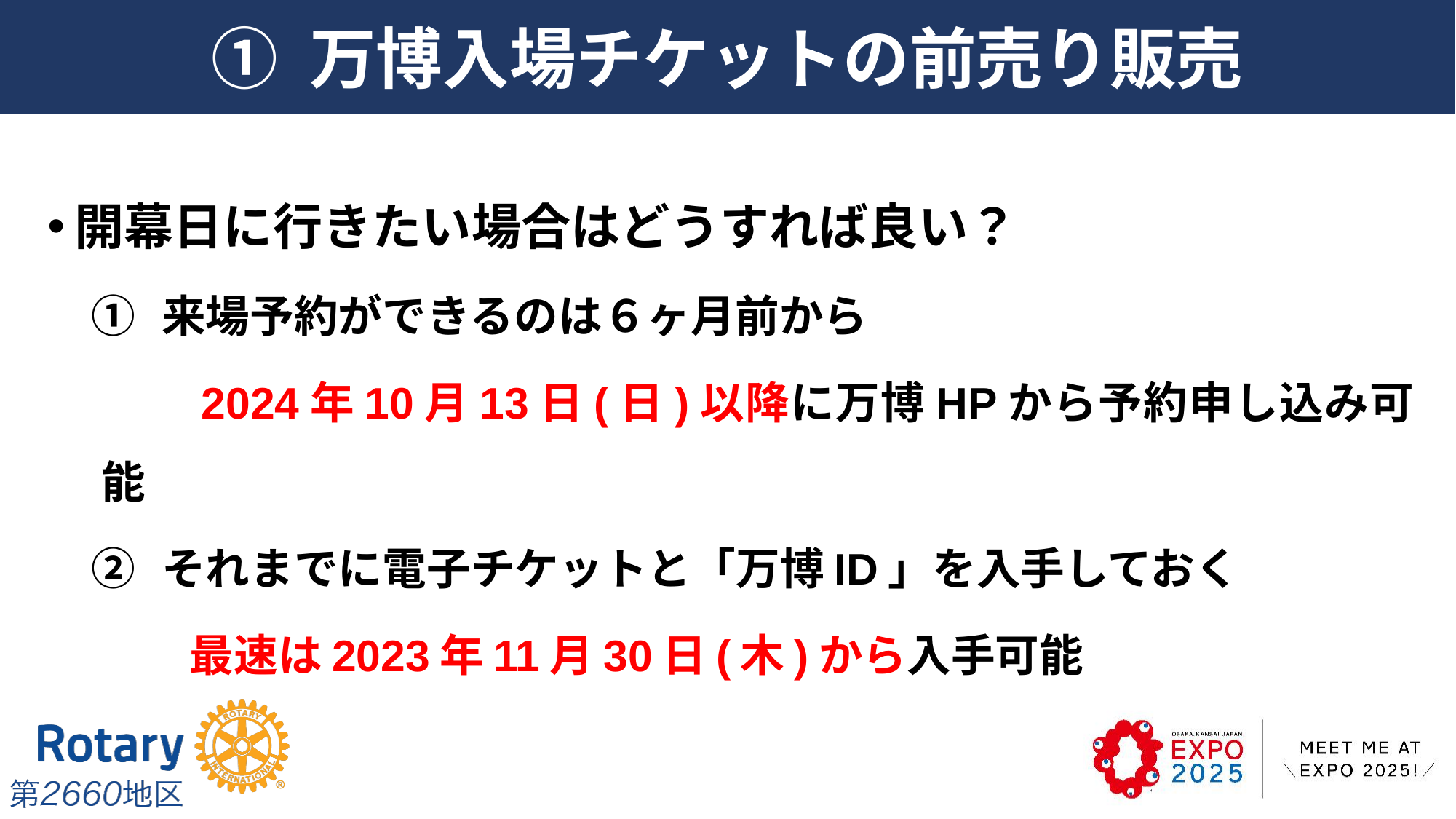

# ① 万博入場チケットの前売り販売
開幕日に行きたい場合はどうすれば良い？
来場予約ができるのは６ヶ月前から
　　2024年10月13日(日)以降に万博HPから予約申し込み可能
それまでに電子チケットと「万博ID」を入手しておく
　　最速は2023年11月30日(木)から入手可能